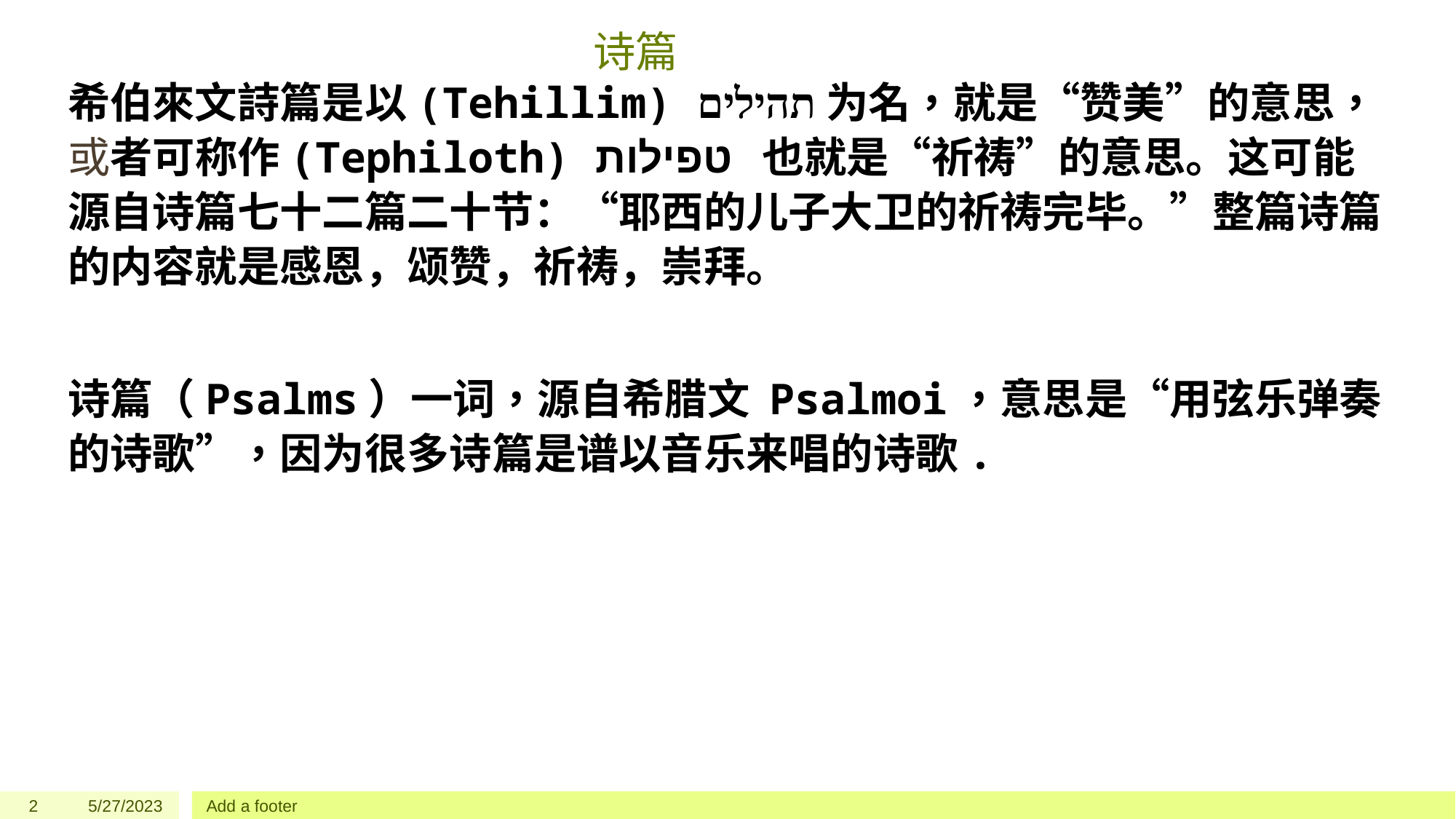

# 诗篇
希伯來文詩篇是以(Tehillim) תהילים为名，就是“赞美”的意思，或者可称作(Tephiloth) טפילות  也就是“祈祷”的意思。这可能源自诗篇七十二篇二十节：“耶西的儿子大卫的祈祷完毕。”整篇诗篇的内容就是感恩，颂赞，祈祷，崇拜。

诗篇（Psalms）一词，源自希腊文 Psalmoi，意思是“用弦乐弹奏的诗歌”，因为很多诗篇是谱以音乐来唱的诗歌.

2
5/27/2023
Add a footer